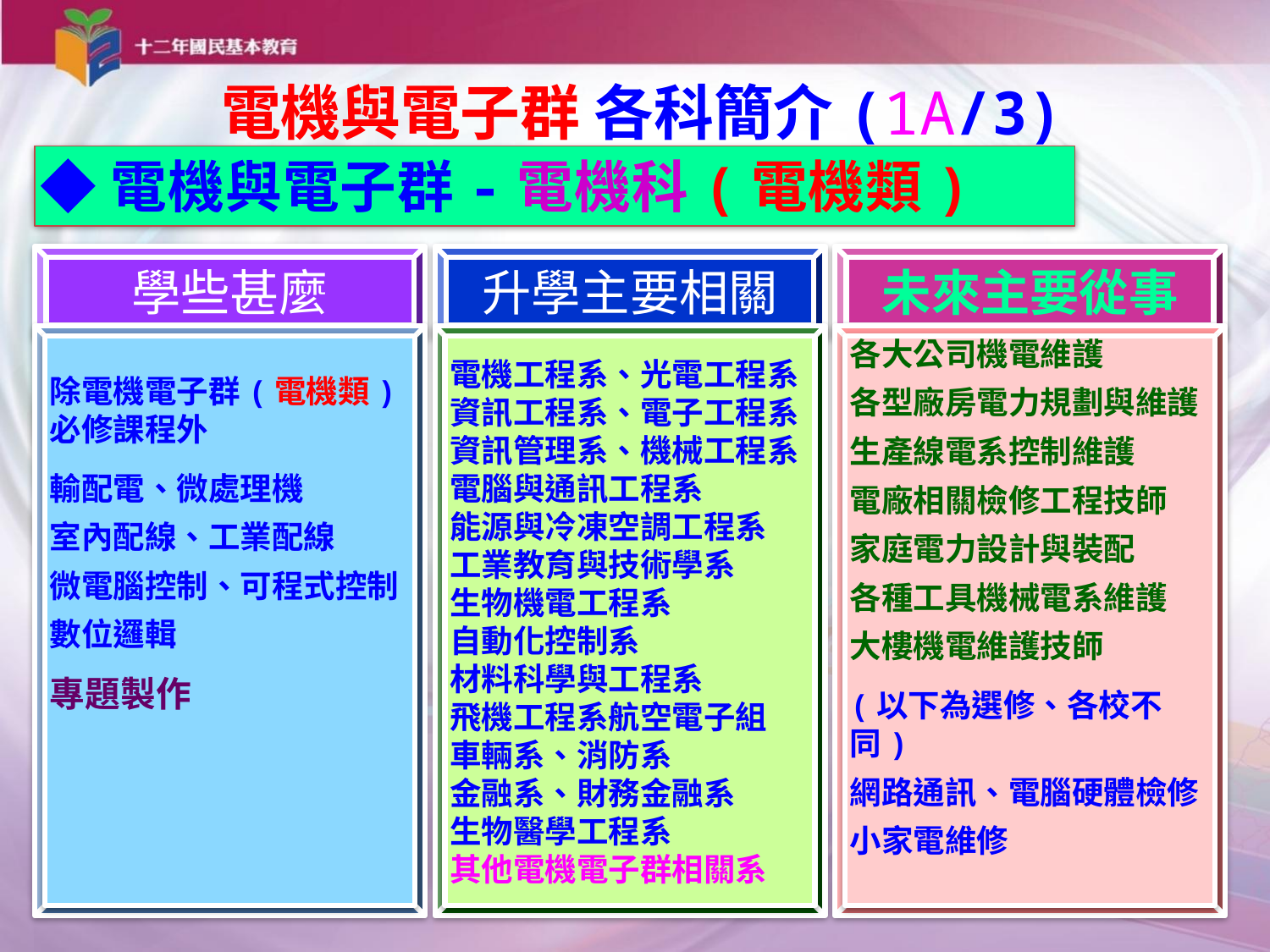

# 電機與電子群 各科簡介(1A/3)
◆電機與電子群-電機科(電機類)
學些甚麼
升學主要相關
未來主要從事

除電機電子群(電機類)必修課程外
輸配電、微處理機
室內配線、工業配線
微電腦控制、可程式控制
數位邏輯
專題製作

電機工程系、光電工程系
資訊工程系、電子工程系
資訊管理系、機械工程系
電腦與通訊工程系
能源與冷凍空調工程系
工業教育與技術學系
生物機電工程系
自動化控制系
材料科學與工程系
飛機工程系航空電子組
車輛系、消防系
金融系、財務金融系
生物醫學工程系
其他電機電子群相關系
各大公司機電維護
各型廠房電力規劃與維護
生產線電系控制維護
電廠相關檢修工程技師
家庭電力設計與裝配
各種工具機械電系維護
大樓機電維護技師
(以下為選修、各校不同)
網路通訊、電腦硬體檢修
小家電維修